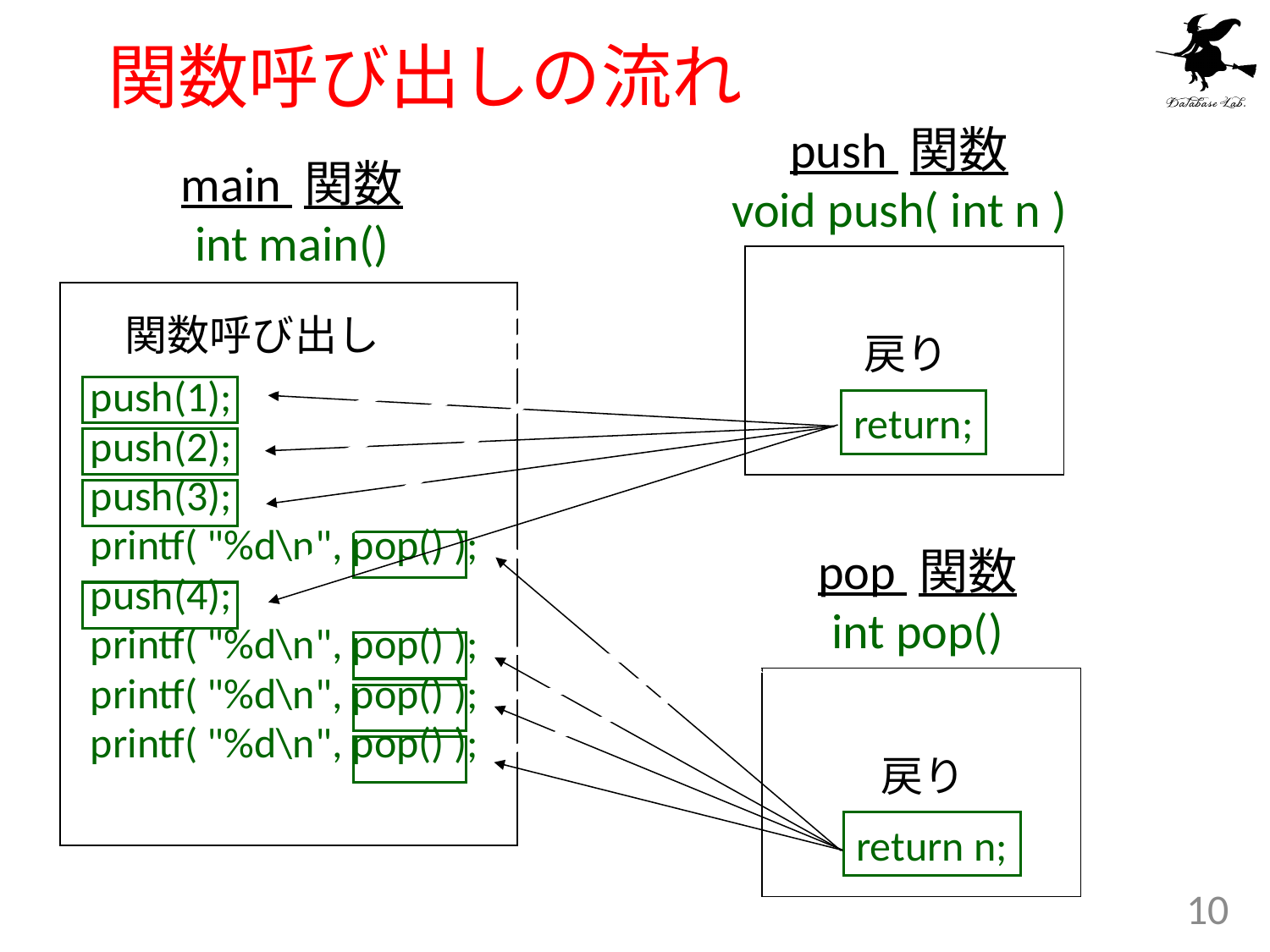

# 関数呼び出しの流れ
push 関数
void push( int n )
main 関数
int main()

関数呼び出し
戻り
push(1);
push(2);
push(3);
printf( "%d\n", pop() );
push(4);
printf( "%d\n", pop() );
printf( "%d\n", pop() );
printf( "%d\n", pop() );

return;

pop 関数
int pop()

戻り

return n;
10